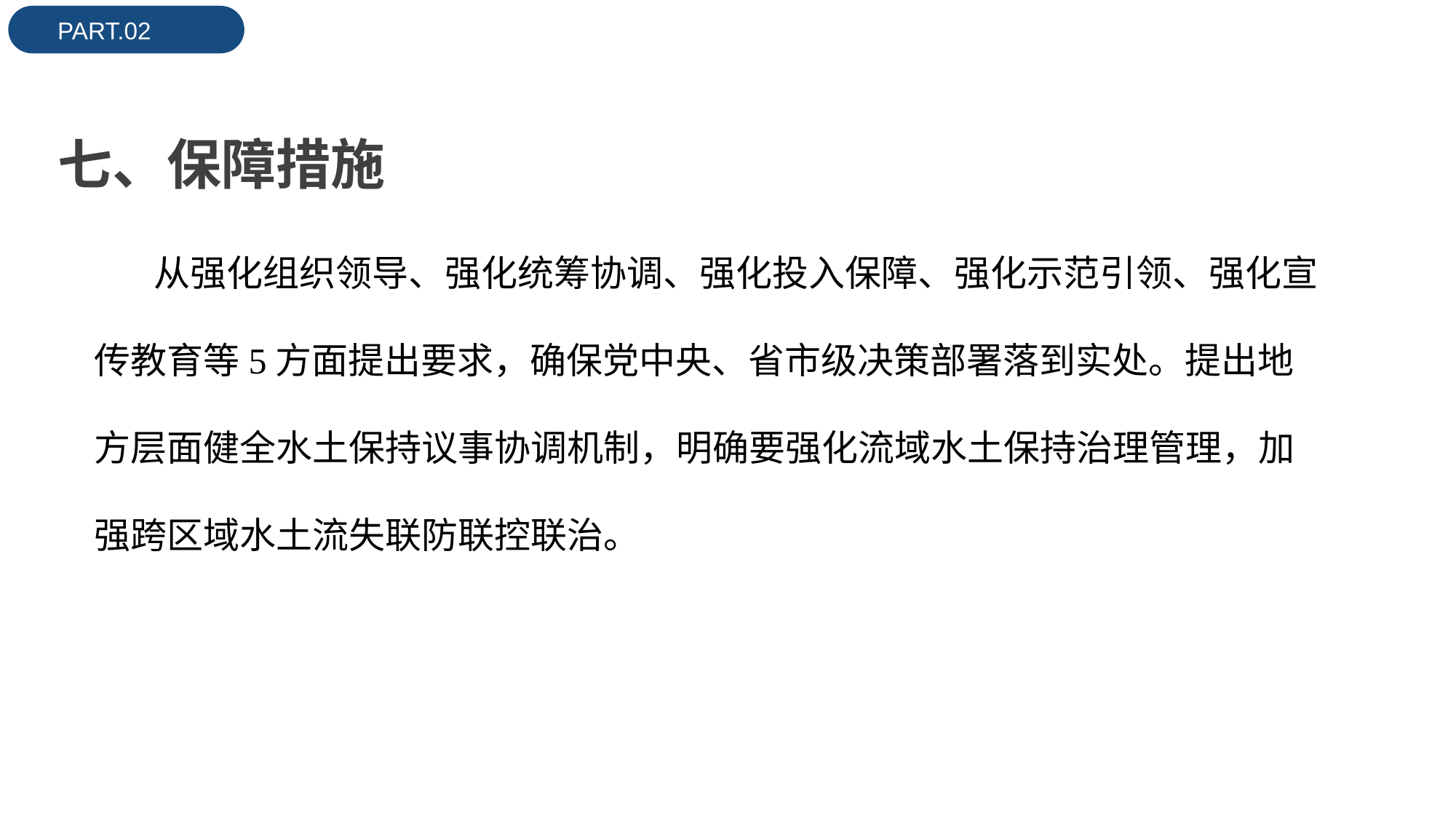

PART.02
七、保障措施
  从强化组织领导、强化统筹协调、强化投入保障、强化示范引领、强化宣传教育等5方面提出要求，确保党中央、省市级决策部署落到实处。提出地方层面健全水土保持议事协调机制，明确要强化流域水土保持治理管理，加强跨区域水土流失联防联控联治。